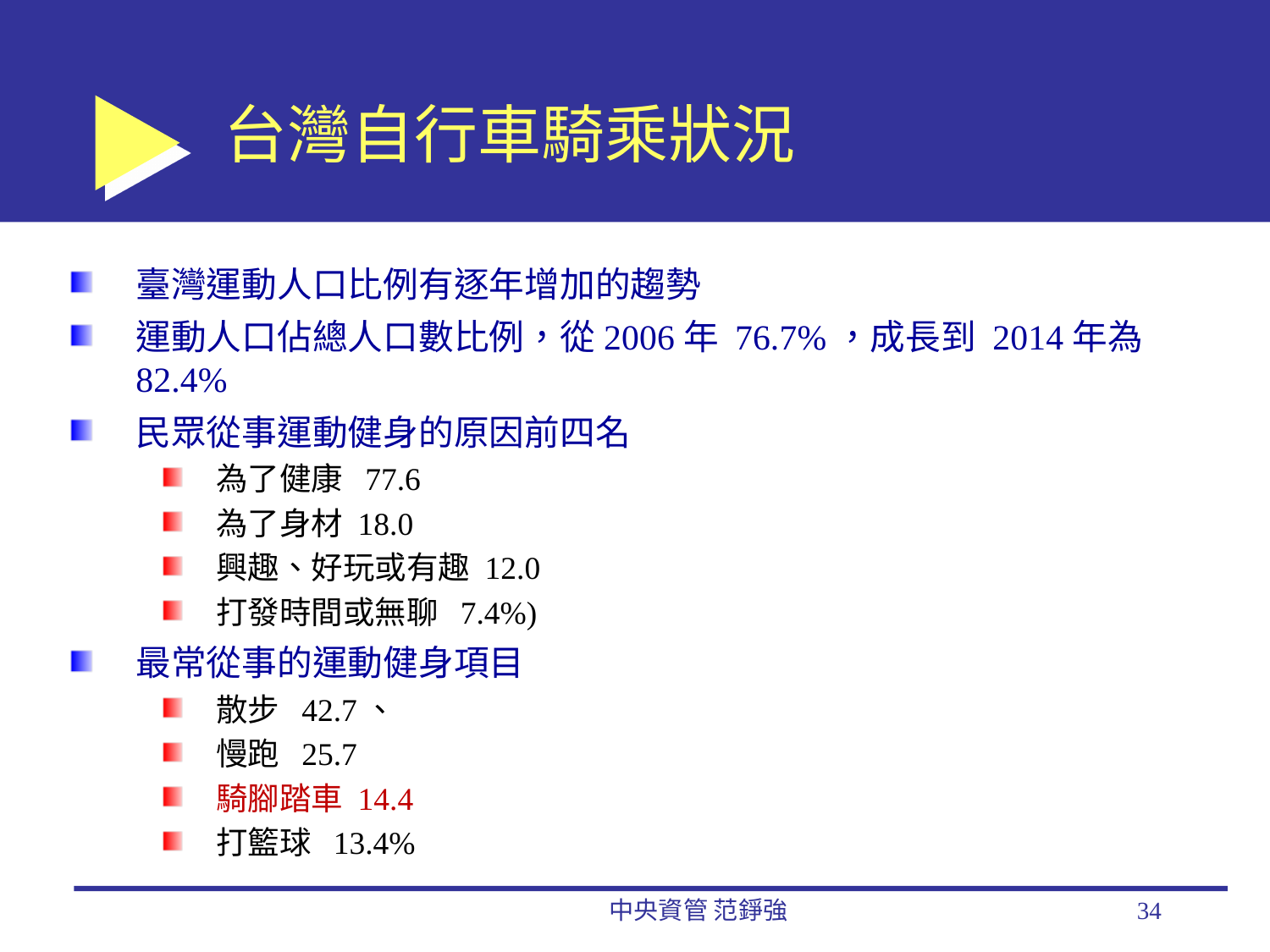

# 台灣自行車騎乘狀況
臺灣運動人口比例有逐年增加的趨勢
運動人口佔總人口數比例，從2006年 76.7%，成長到 2014年為82.4%
民眾從事運動健身的原因前四名
為了健康  77.6
為了身材 18.0
興趣、好玩或有趣 12.0
打發時間或無聊  7.4%)
最常從事的運動健身項目
散步  42.7、
慢跑  25.7
騎腳踏車 14.4
打籃球  13.4%
中央資管 范錚強
34